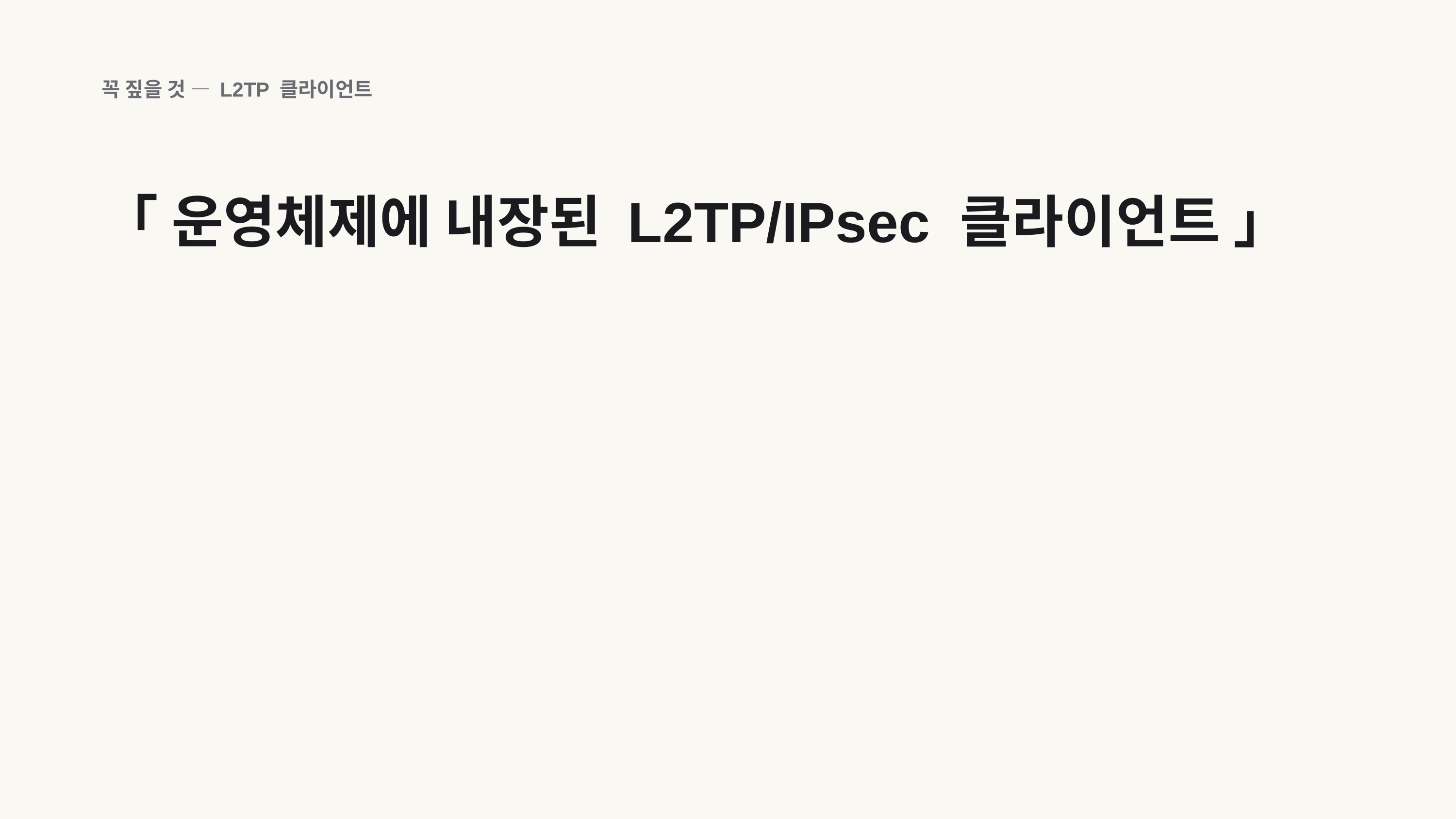

꼭 짚을 것 — L2TP 클라이언트
「 운영체제에 내장된 L2TP/IPsec 클라이언트 」